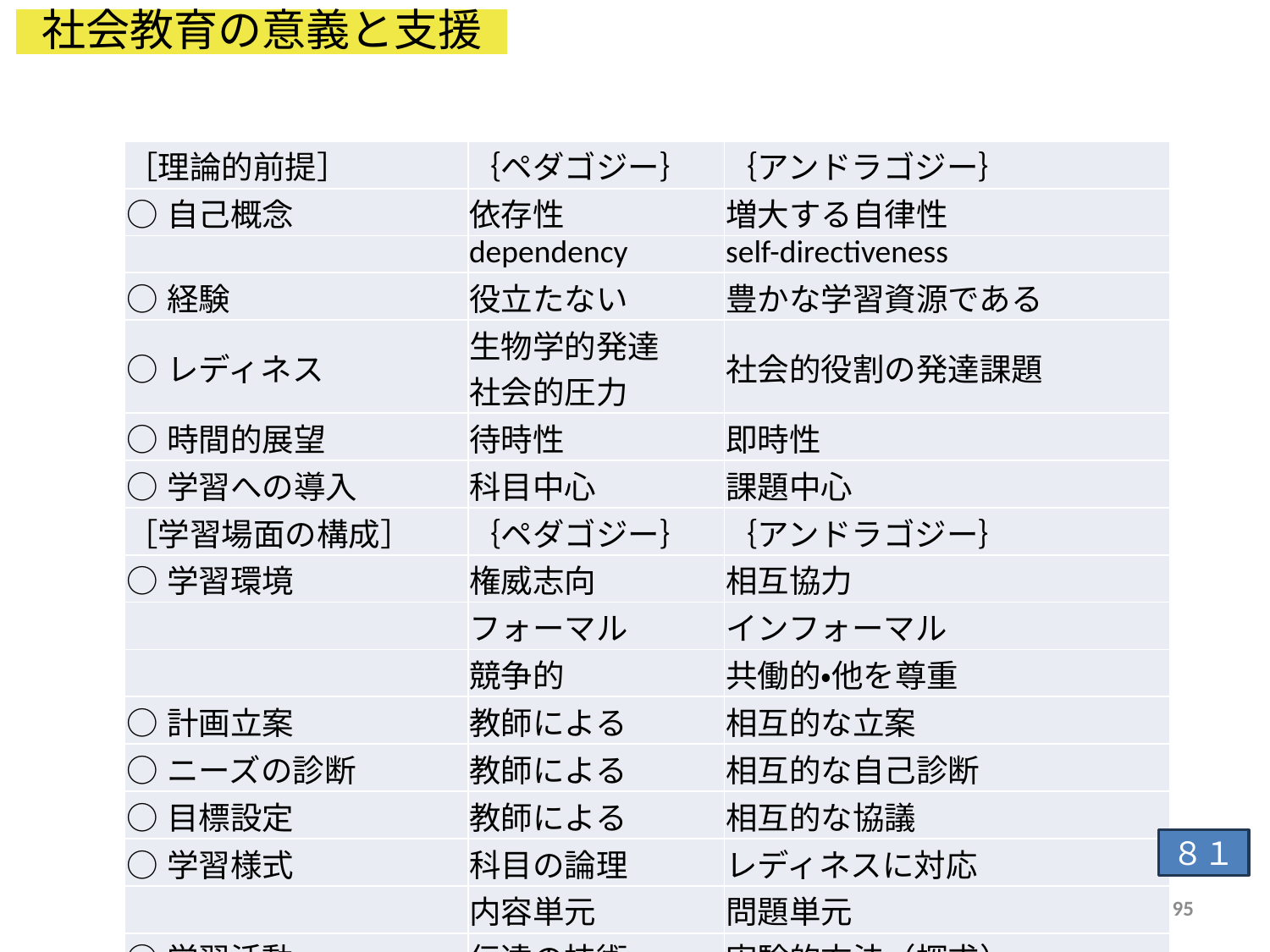

社会教育の意義と支援
# 成人教育の前提 ペダゴジーとアンドラゴジー（M.ノールズ「成人学習者」1973年）
| ［理論的前提］ | ｛ペダゴジー｝ | ｛アンドラゴジー｝ |
| --- | --- | --- |
| ○自己概念 | 依存性 | 増大する自律性 |
|  | dependency | self-directiveness |
| ○経験 | 役立たない | 豊かな学習資源である |
| ○レディネス | 生物学的発達 社会的圧力 | 社会的役割の発達課題 |
| ○時間的展望 | 待時性 | 即時性 |
| ○学習への導入 | 科目中心 | 課題中心 |
| ［学習場面の構成］ | ｛ペダゴジー｝ | ｛アンドラゴジー｝ |
| ○学習環境 | 権威志向 | 相互協力 |
|  | フォーマル | インフォーマル |
|  | 競争的 | 共働的・他を尊重 |
| ○計画立案 | 教師による | 相互的な立案 |
| ○ニーズの診断 | 教師による | 相互的な自己診断 |
| ○目標設定 | 教師による | 相互的な協議 |
| ○学習様式 | 科目の論理 | レディネスに対応 |
|  | 内容単元 | 問題単元 |
| ○学習活動 | 伝達の技術 | 実験的方法（探求） |
| ○評価 | 教師による | 相互的なニーズの再診断 相互的なプログラム測定 |
８１
若者文化研究所
95